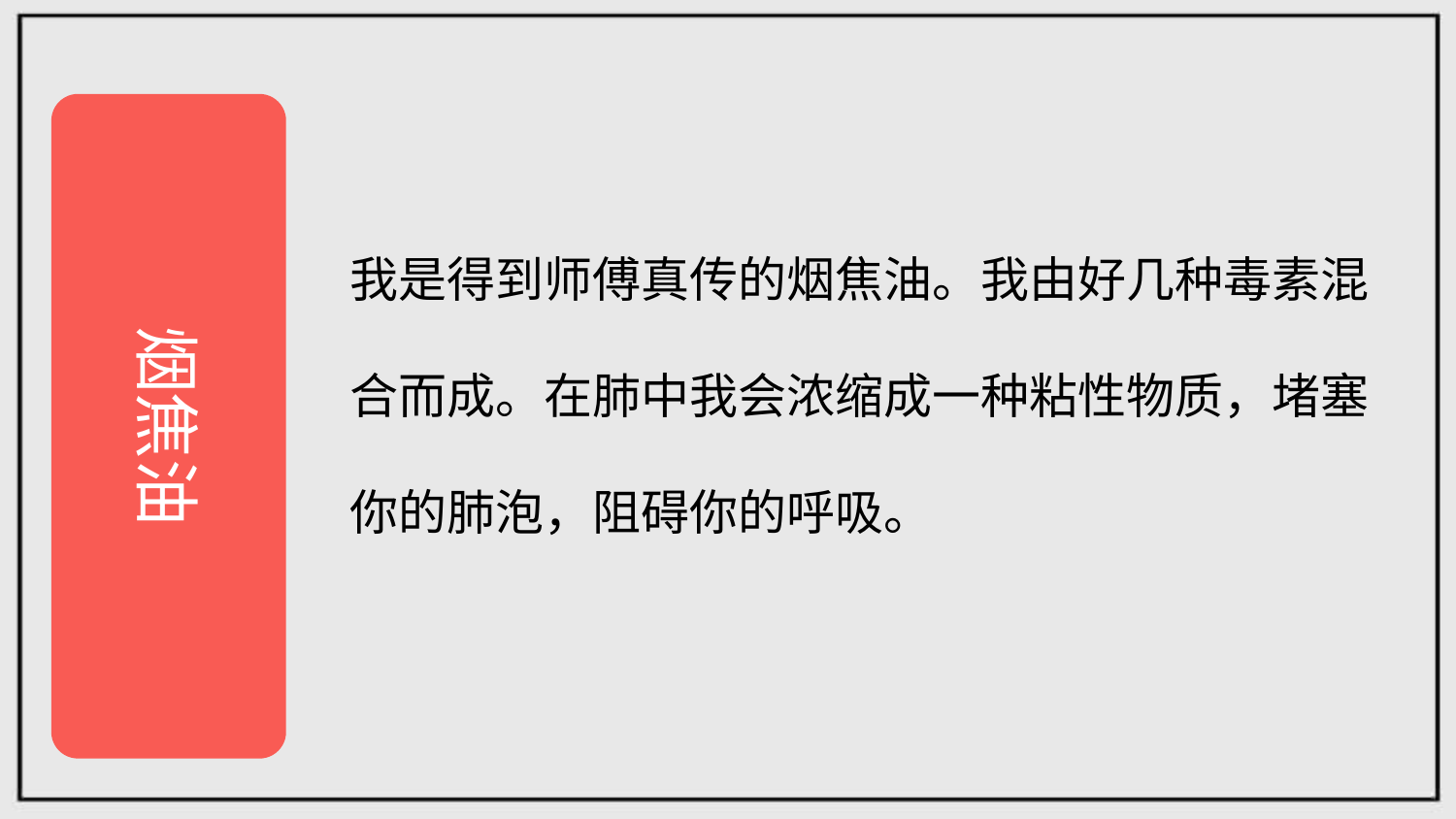

烟焦油
我是得到师傅真传的烟焦油。我由好几种毒素混合而成。在肺中我会浓缩成一种粘性物质，堵塞你的肺泡，阻碍你的呼吸。